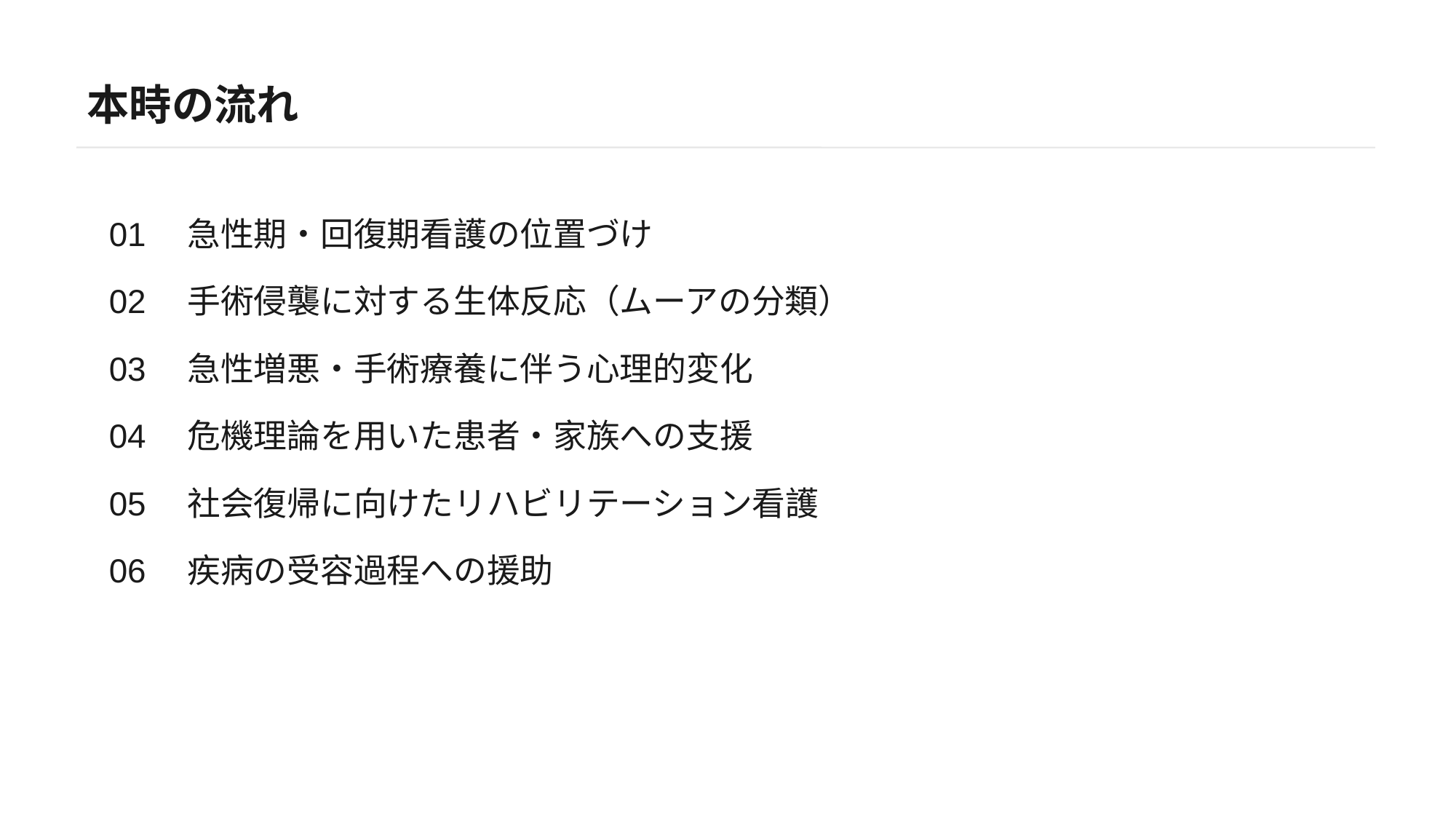

本時の流れ

01　急性期・回復期看護の位置づけ
02　手術侵襲に対する生体反応（ムーアの分類）
03　急性増悪・手術療養に伴う心理的変化
04　危機理論を用いた患者・家族への支援
05　社会復帰に向けたリハビリテーション看護
06　疾病の受容過程への援助